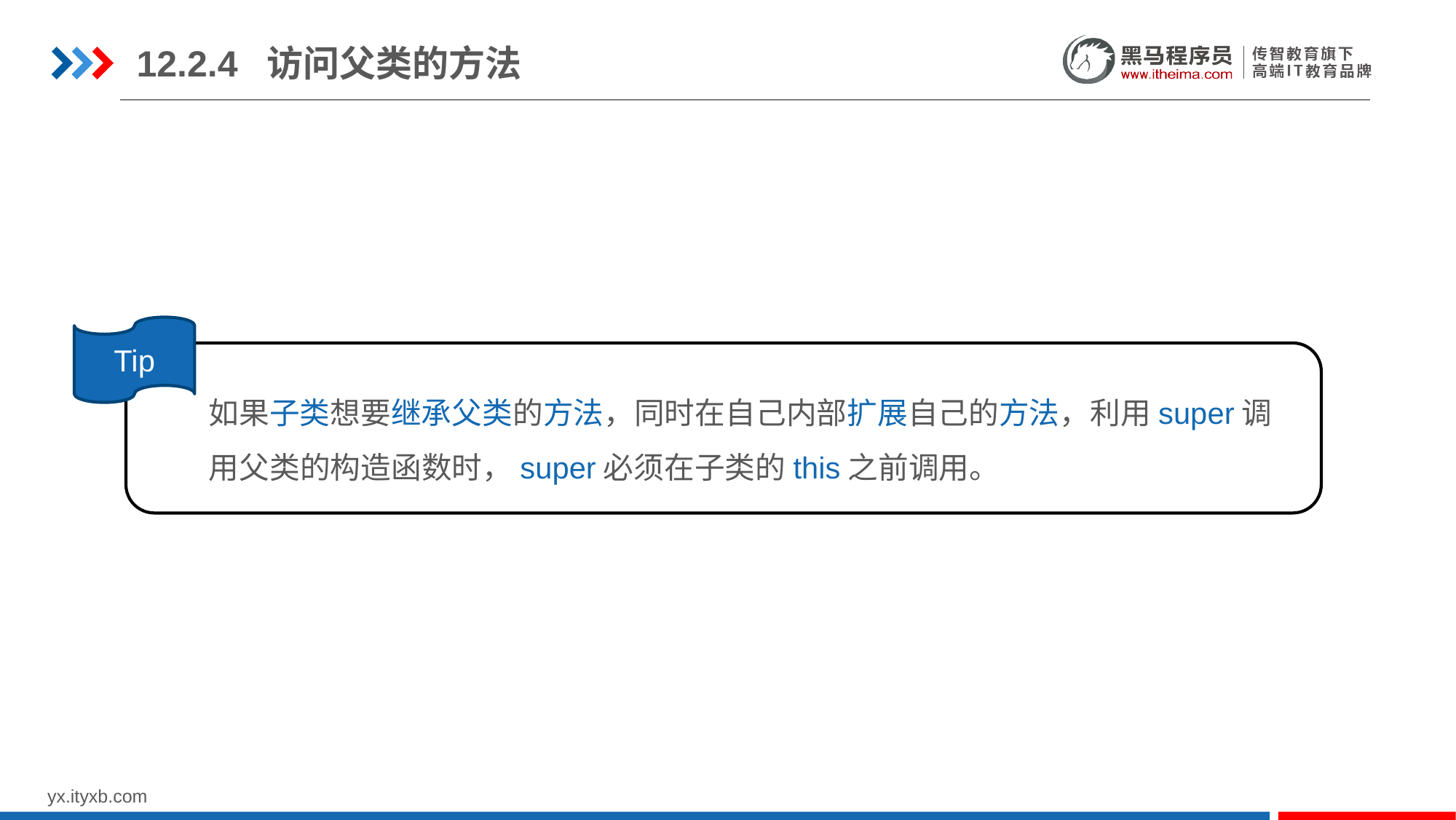

12.2.4  访问父类的方法
Tip

如果子类想要继承父类的方法，同时在自己内部扩展自己的方法，利用super调用父类的构造函数时，super必须在子类的this之前调用。